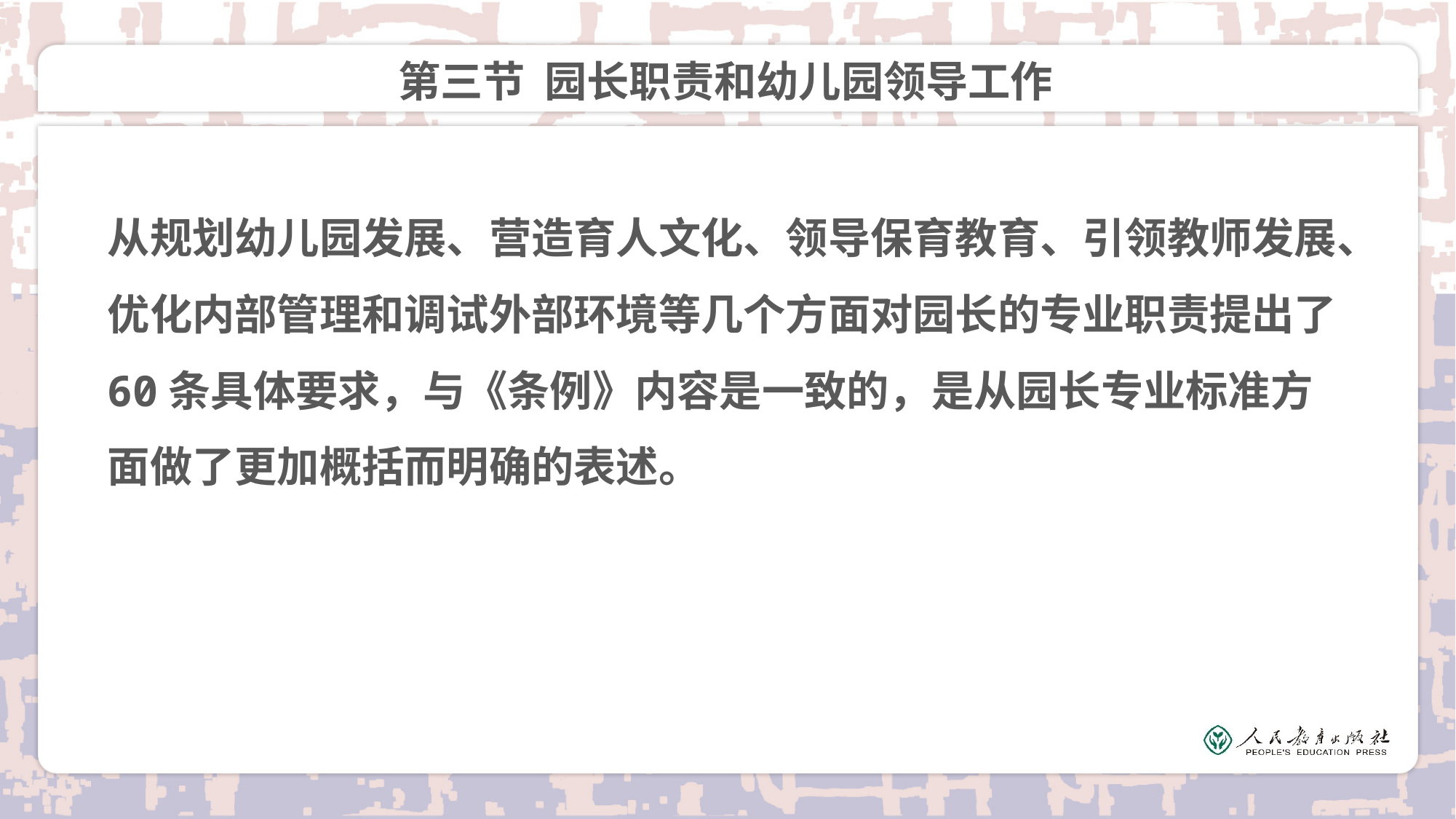

# 第三节  园长职责和幼儿园领导工作
从规划幼儿园发展、营造育人文化、领导保育教育、引领教师发展、优化内部管理和调试外部环境等几个方面对园长的专业职责提出了60条具体要求，与《条例》内容是一致的，是从园长专业标准方面做了更加概括而明确的表述。